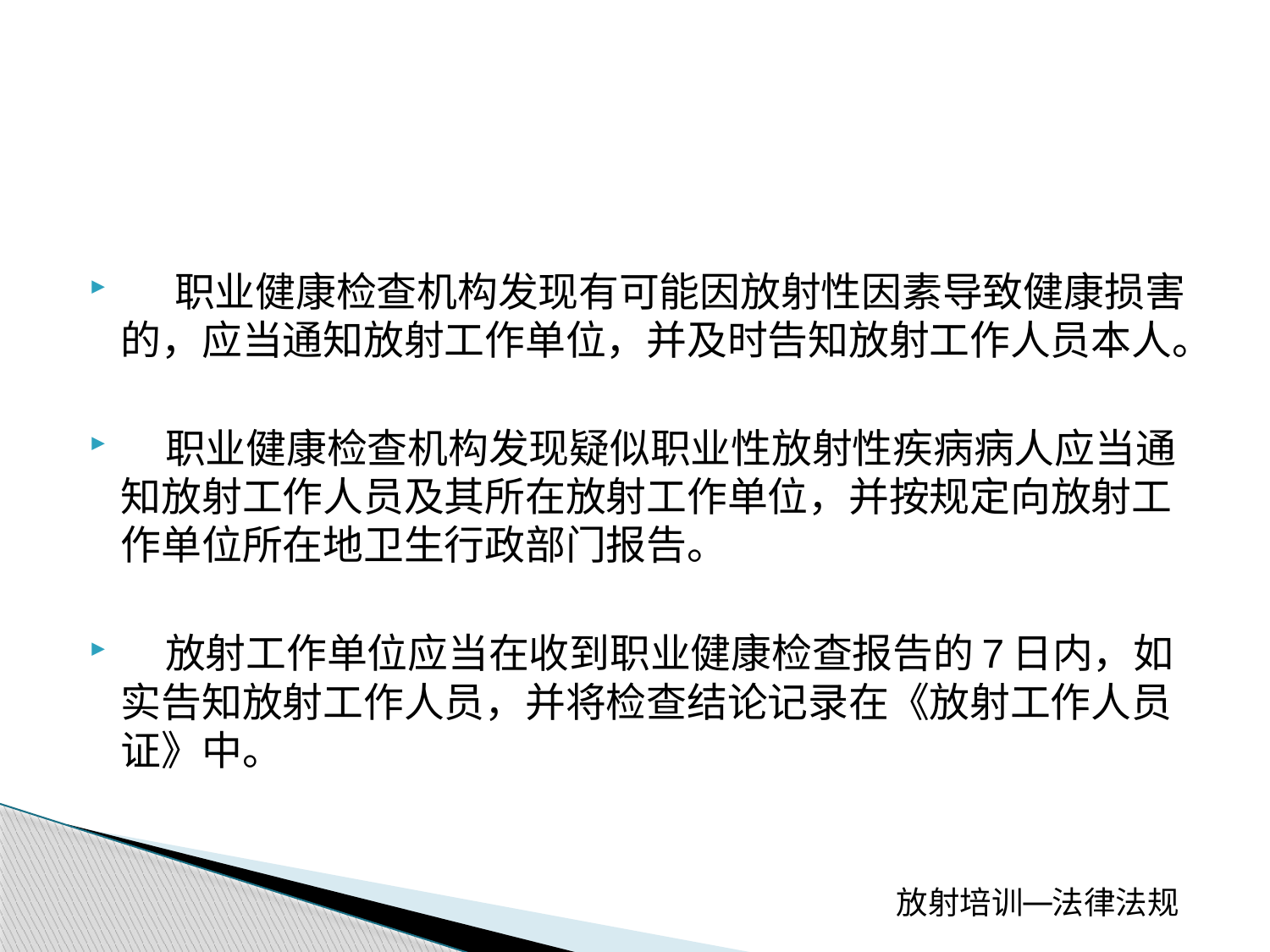

#

     职业健康检查机构发现有可能因放射性因素导致健康损害的，应当通知放射工作单位，并及时告知放射工作人员本人。

    职业健康检查机构发现疑似职业性放射性疾病病人应当通知放射工作人员及其所在放射工作单位，并按规定向放射工作单位所在地卫生行政部门报告。

    放射工作单位应当在收到职业健康检查报告的7日内，如实告知放射工作人员，并将检查结论记录在《放射工作人员证》中。

放射培训—法律法规